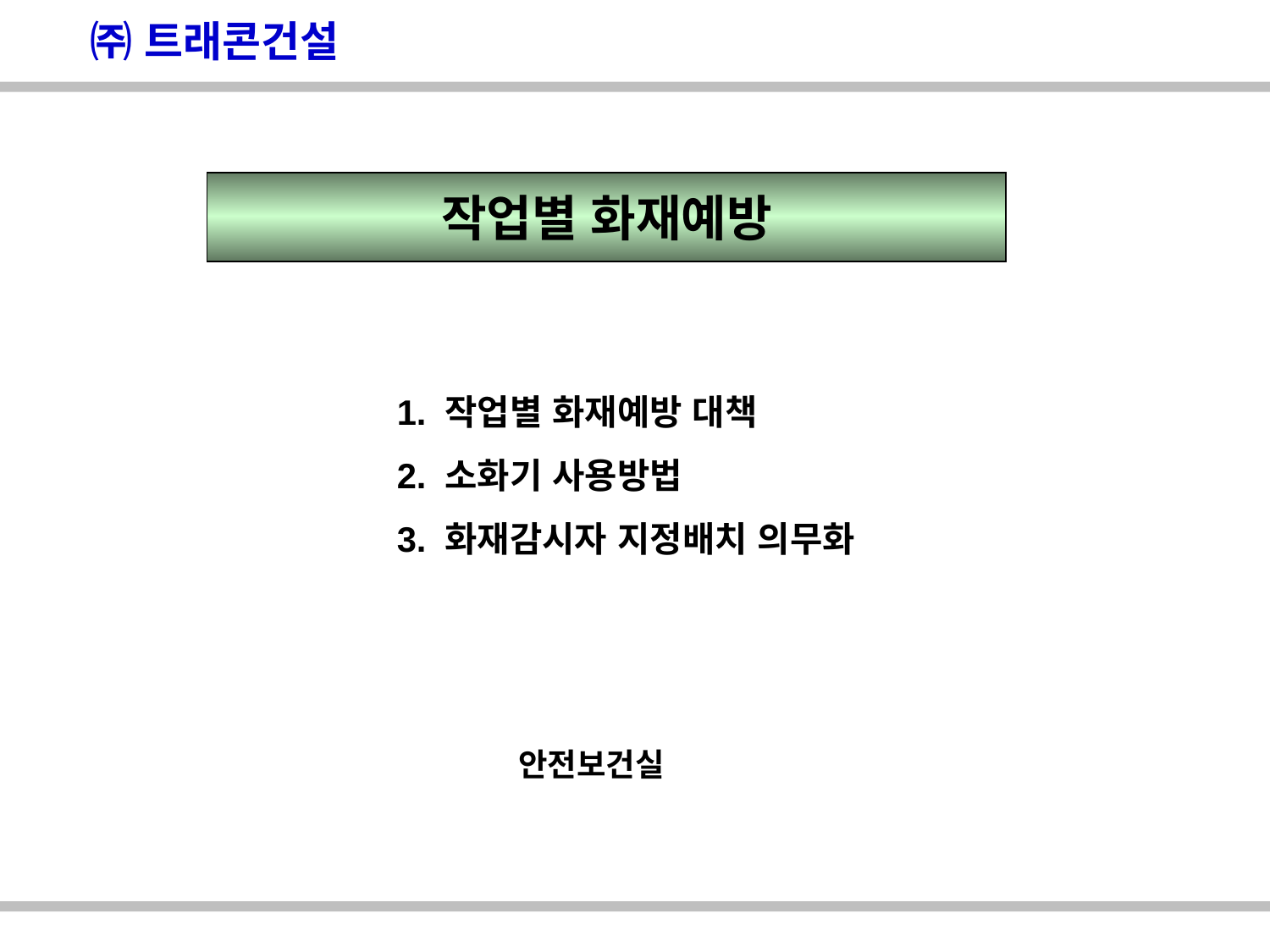

㈜ 트래콘건설

작업별 화재예방

 1. 작업별 화재예방 대책
 2. 소화기 사용방법
 3. 화재감시자 지정배치 의무화
안전보건실